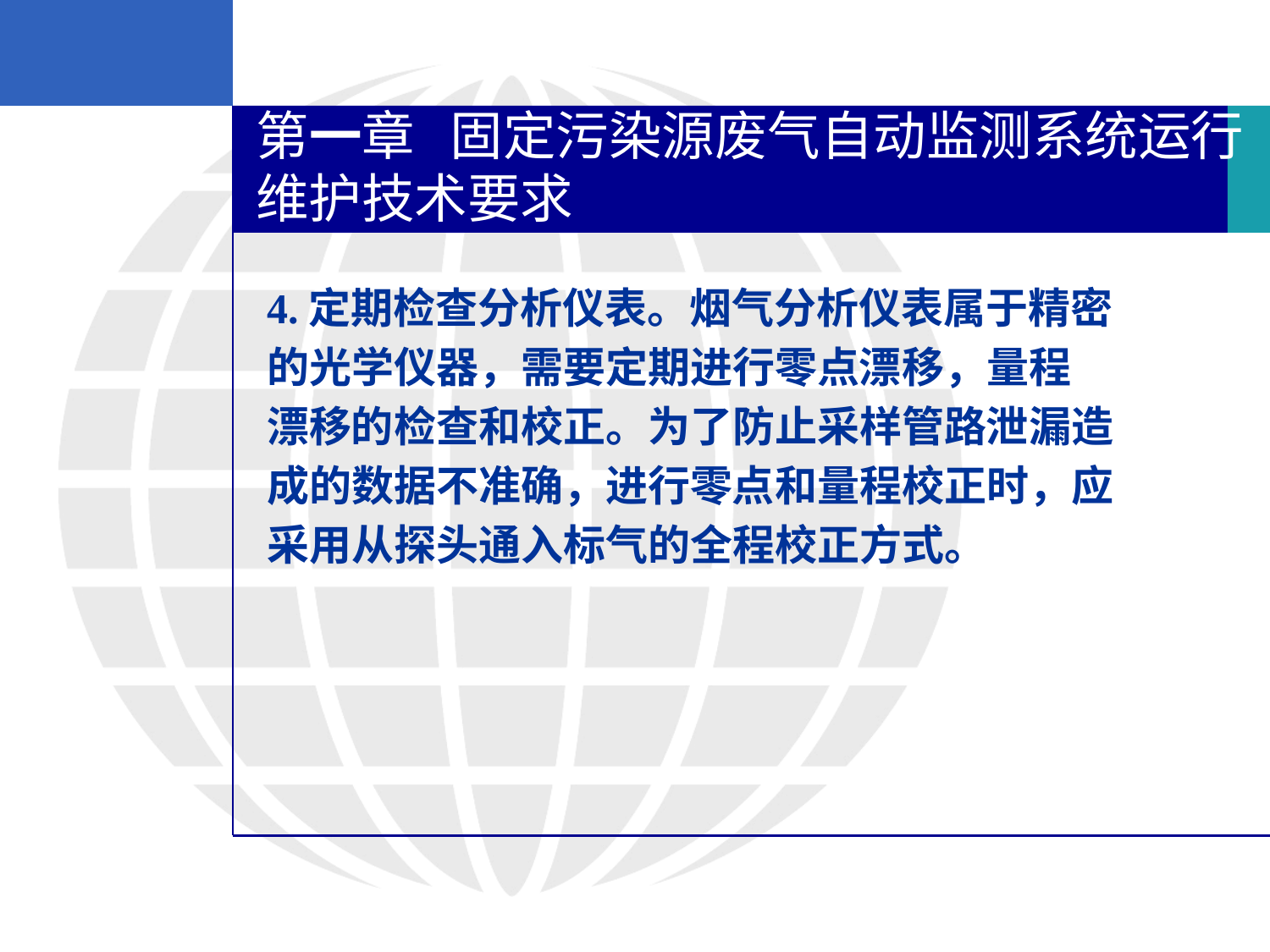

第一章   固定污染源废气自动监测系统运行维护技术要求
4.定期检查分析仪表。烟气分析仪表属于精密
的光学仪器，需要定期进行零点漂移，量程
漂移的检查和校正。为了防止采样管路泄漏造
成的数据不准确，进行零点和量程校正时，应
采用从探头通入标气的全程校正方式。